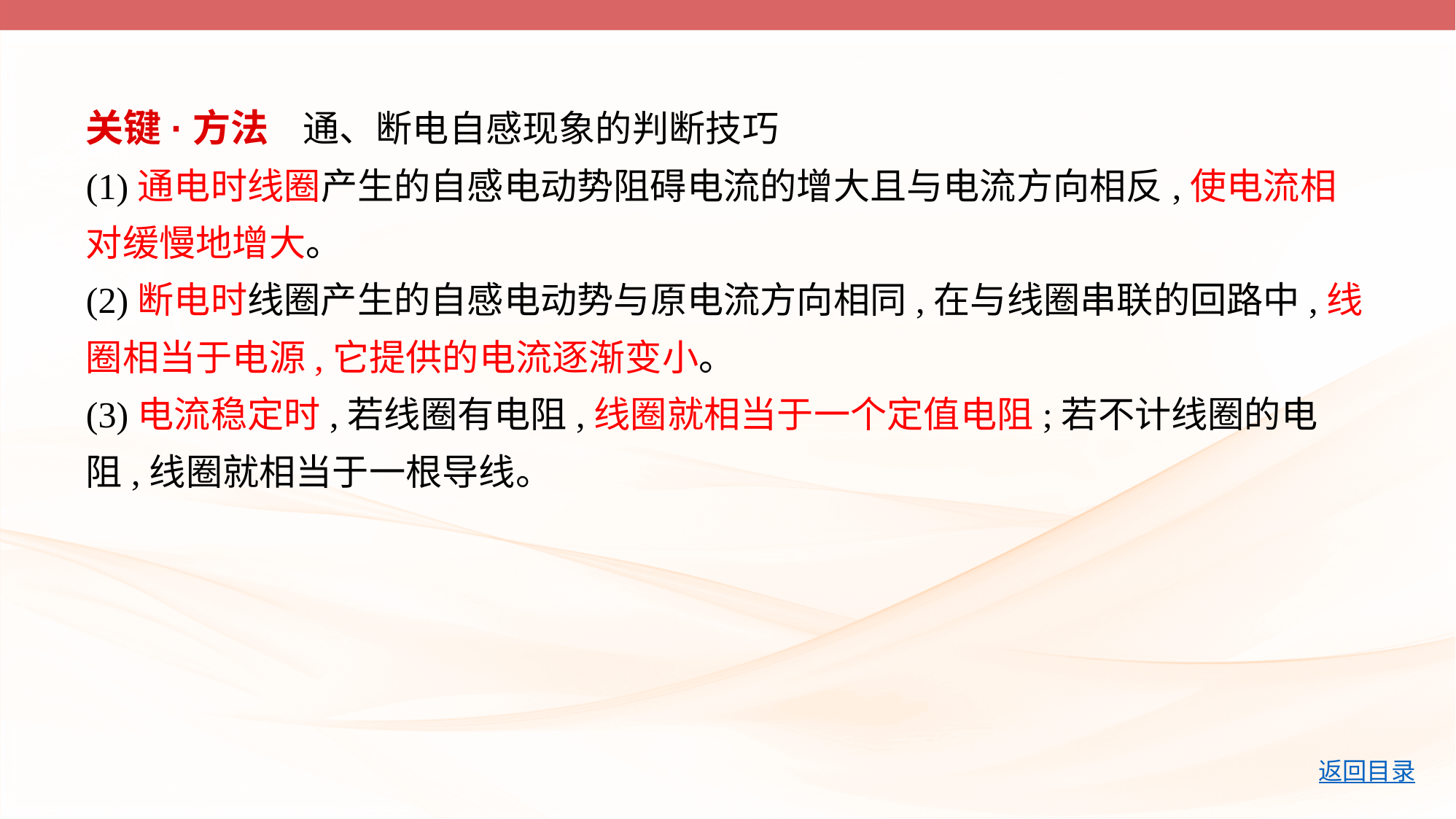

关键·方法    通、断电自感现象的判断技巧
(1)通电时线圈产生的自感电动势阻碍电流的增大且与电流方向相反,使电流相对缓慢地增大。
(2)断电时线圈产生的自感电动势与原电流方向相同,在与线圈串联的回路中,线圈相当于电源,它提供的电流逐渐变小。
(3)电流稳定时,若线圈有电阻,线圈就相当于一个定值电阻;若不计线圈的电阻,线圈就相当于一根导线。